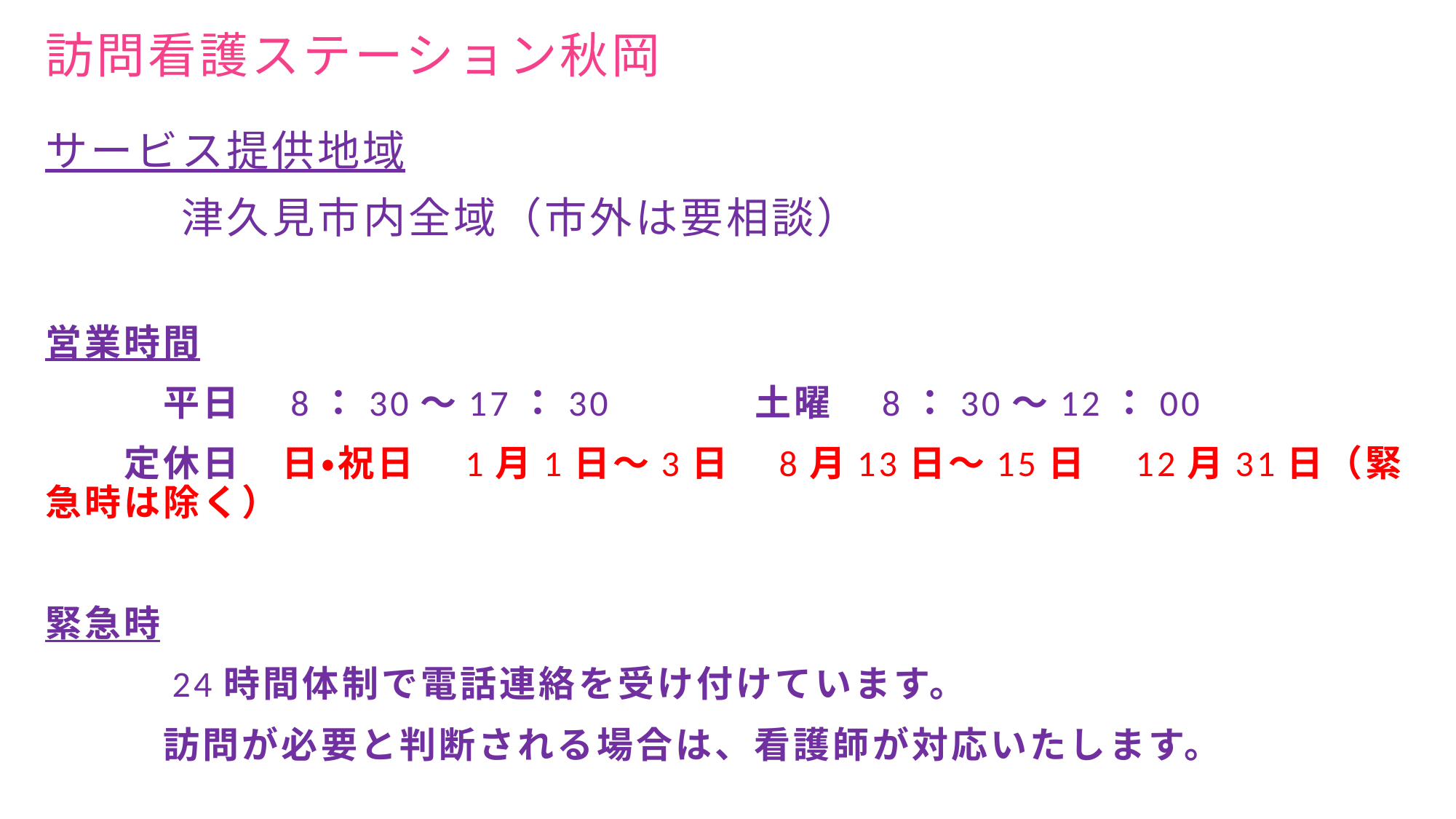

訪問看護ステーション秋岡
サービス提供地域
　　　津久見市内全域（市外は要相談）

営業時間
　　　平日　8：30～17：30   　　  土曜　8：30～12：00
　　定休日　日・祝日　1月1日～3日　8月13日～15日　12月31日（緊急時は除く）

緊急時
　　　24時間体制で電話連絡を受け付けています。
　　　訪問が必要と判断される場合は、看護師が対応いたします。